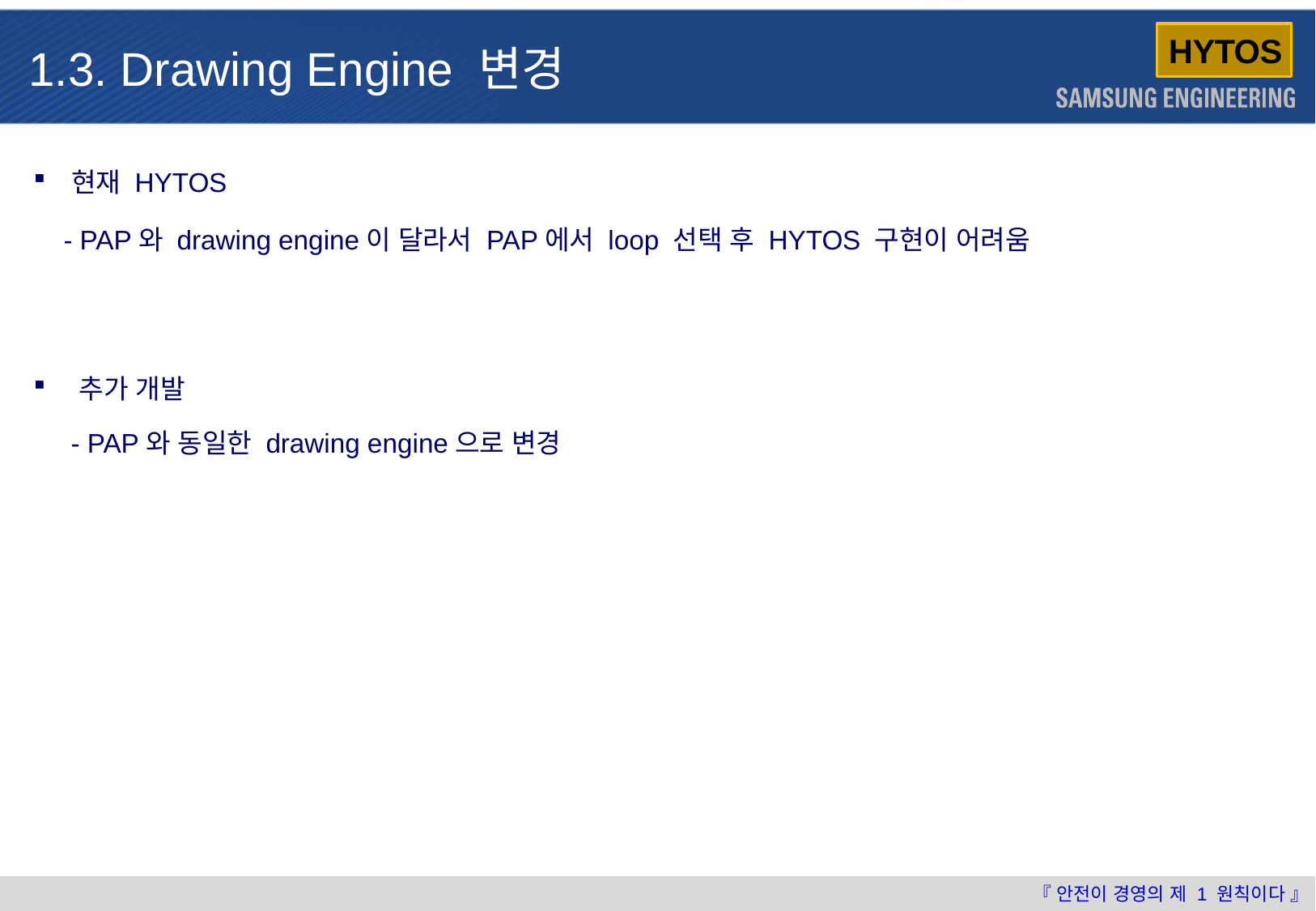

HYTOS
1.3. Drawing Engine 변경
현재 HYTOS
    - PAP와 drawing engine이 달라서 PAP에서 loop 선택 후 HYTOS 구현이 어려움
추가 개발
     - PAP와 동일한 drawing engine으로 변경